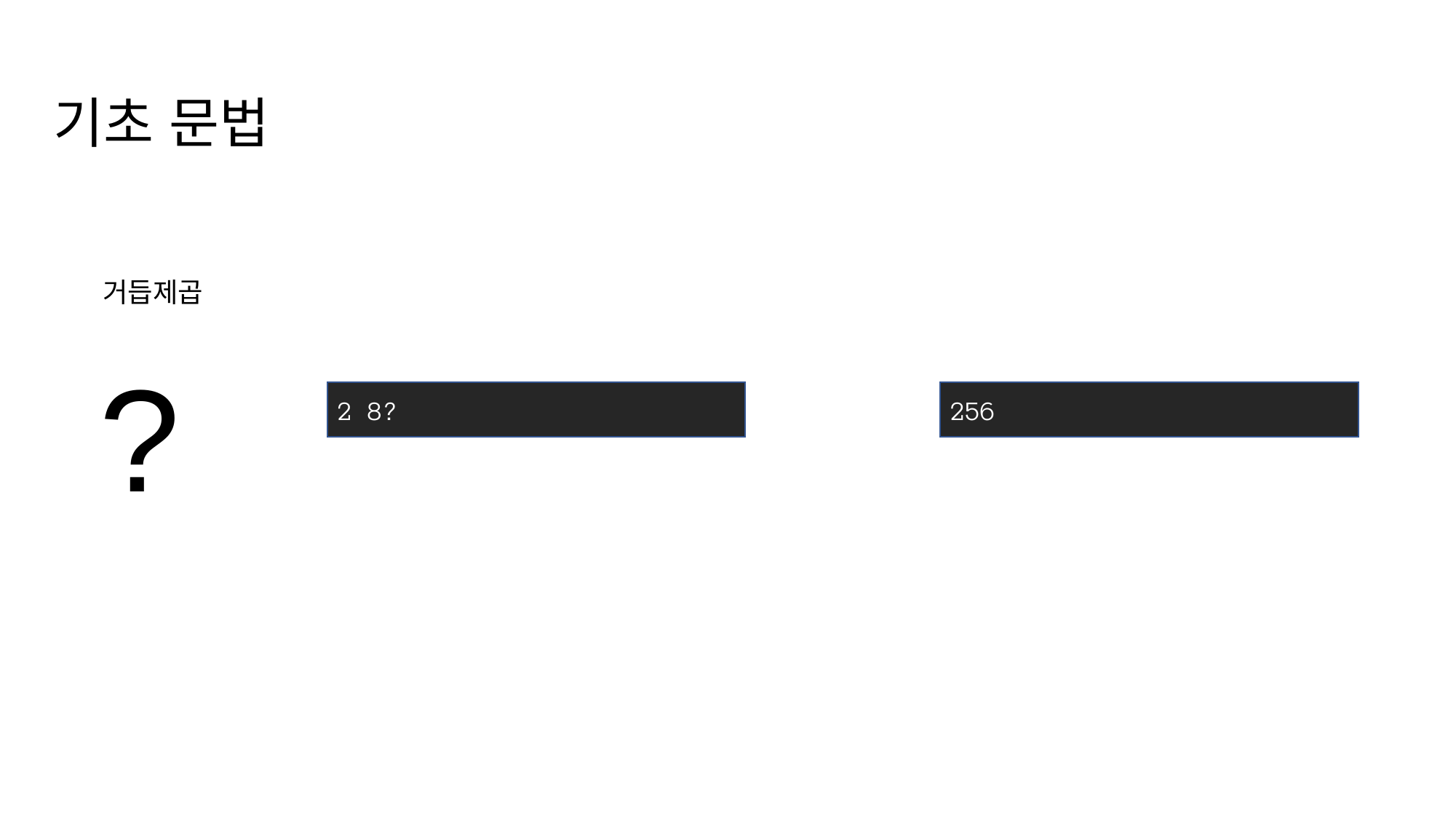

기초 문법
?
거듭제곱
2 8?
256